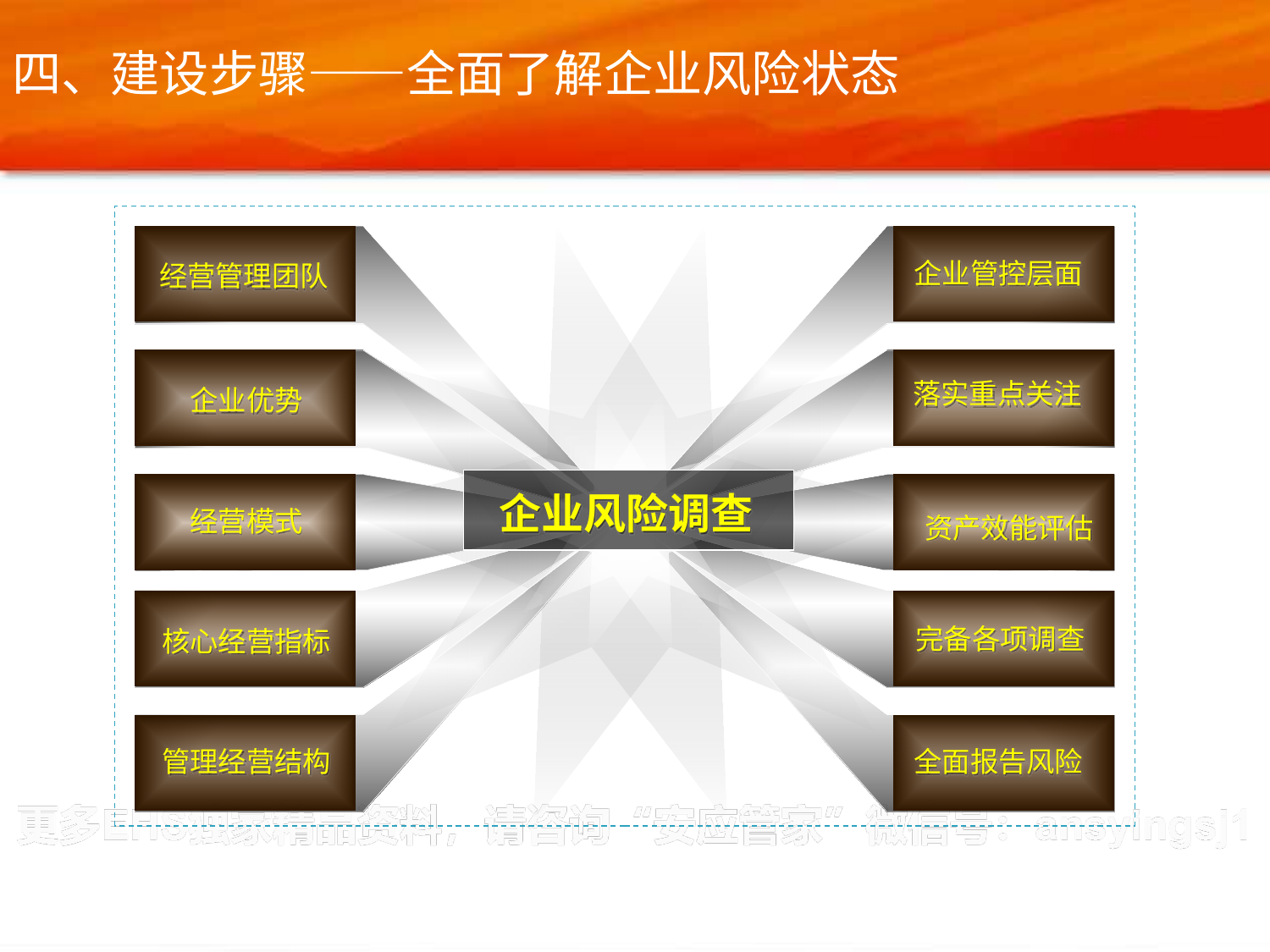

四、建设步骤——全面了解企业风险状态

企业管控层面
经营管理团队

落实重点关注
企业优势

企业风险调查
经营模式
资产效能评估

完备各项调查
核心经营指标

管理经营结构
全面报告风险